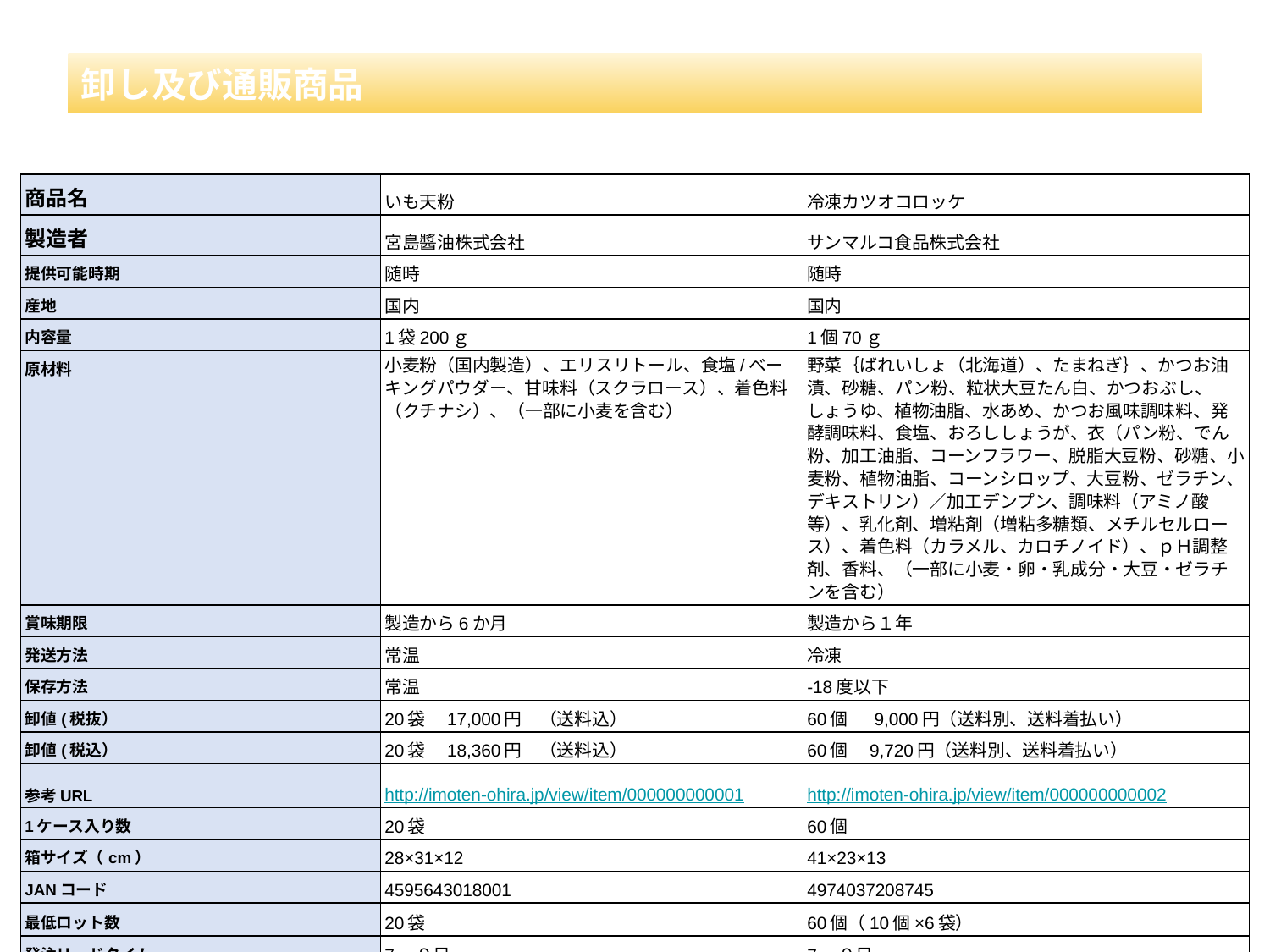

卸し及び通販商品
| 商品名 |  | いも天粉 | 冷凍カツオコロッケ |
| --- | --- | --- | --- |
| 製造者 |  | 宮島醬油株式会社 | サンマルコ食品株式会社 |
| 提供可能時期 |  | 随時 | 随時 |
| 産地 |  | 国内 | 国内 |
| 内容量 |  | 1袋200ｇ | 1個70ｇ |
| 原材料 |  | 小麦粉（国内製造）、エリスリトール、食塩/ベーキングパウダー、甘味料（スクラロース）、着色料（クチナシ）、（一部に小麦を含む） | 野菜｛ばれいしょ（北海道）、たまねぎ｝、かつお油漬、砂糖、パン粉、粒状大豆たん白、かつおぶし、しょうゆ、植物油脂、水あめ、かつお風味調味料、発酵調味料、食塩、おろししょうが、衣（パン粉、でん粉、加工油脂、コーンフラワー、脱脂大豆粉、砂糖、小麦粉、植物油脂、コーンシロップ、大豆粉、ゼラチン、デキストリン）／加工デンプン、調味料（アミノ酸等）、乳化剤、増粘剤（増粘多糖類、メチルセルロース）、着色料（カラメル、カロチノイド）、ｐＨ調整剤、香料、（一部に小麦・卵・乳成分・大豆・ゼラチンを含む） |
| 賞味期限 |  | 製造から6か月 | 製造から１年 |
| 発送方法 |  | 常温 | 冷凍 |
| 保存方法 |  | 常温 | -18度以下 |
| 卸値(税抜） |  | 20袋　17,000円　（送料込） | 60個 　9,000円（送料別、送料着払い） |
| 卸値(税込） |  | 20袋　18,360円　（送料込） | 60個　9,720円（送料別、送料着払い） |
| 参考URL |  | http://imoten-ohira.jp/view/item/000000000001 | http://imoten-ohira.jp/view/item/000000000002 |
| 1ケース入り数 |  | 20袋 | 60個 |
| 箱サイズ（cm） |  | 28×31×12 | 41×23×13 |
| JANコード |  | 4595643018001 | 4974037208745 |
| 最低ロット数 |  | 20袋 | 60個（10個×6袋） |
| 発注リードタイム |  | 7～９日 | 7～９日 |